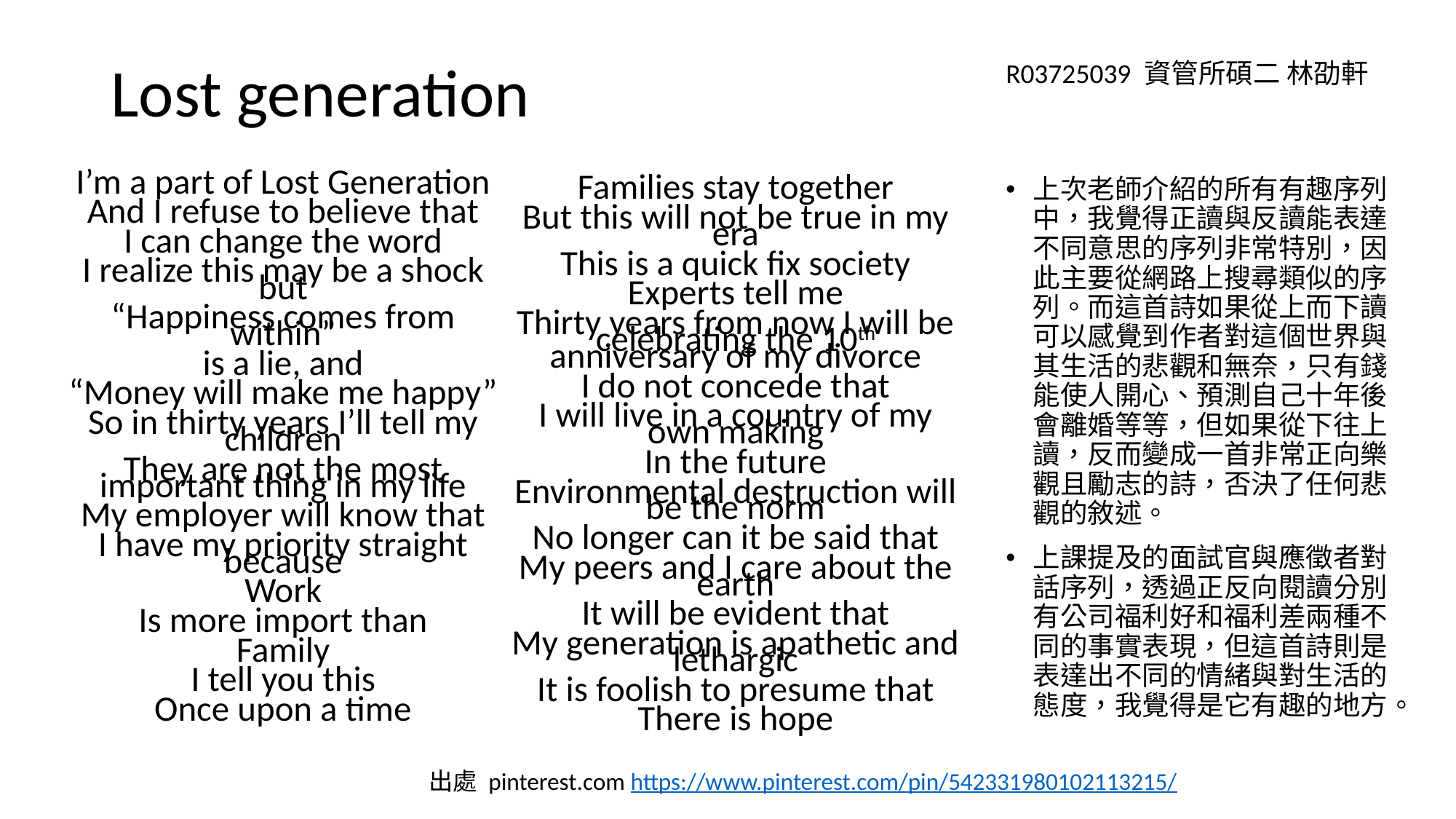

# Lost generation
R03725039 資管所碩二 林劭軒
上次老師介紹的所有有趣序列中，我覺得正讀與反讀能表達不同意思的序列非常特別，因此主要從網路上搜尋類似的序列。而這首詩如果從上而下讀可以感覺到作者對這個世界與其生活的悲觀和無奈，只有錢能使人開心、預測自己十年後會離婚等等，但如果從下往上讀，反而變成一首非常正向樂觀且勵志的詩，否決了任何悲觀的敘述。
上課提及的面試官與應徵者對話序列，透過正反向閱讀分別有公司福利好和福利差兩種不同的事實表現，但這首詩則是表達出不同的情緒與對生活的態度，我覺得是它有趣的地方。
I’m a part of Lost Generation
And I refuse to believe that
I can change the word
I realize this may be a shock but
“Happiness comes from within”
is a lie, and
“Money will make me happy”
So in thirty years I’ll tell my children
They are not the most important thing in my life
My employer will know that
I have my priority straight because
Work
Is more import than
Family
I tell you this
Once upon a time
Families stay together
But this will not be true in my era
This is a quick fix society
Experts tell me
Thirty years from now I will be celebrating the 10th anniversary of my divorce
I do not concede that
I will live in a country of my own making
In the future
Environmental destruction will be the norm
No longer can it be said that
My peers and I care about the earth
It will be evident that
My generation is apathetic and lethargic
It is foolish to presume that
There is hope
出處 pinterest.com https://www.pinterest.com/pin/542331980102113215/